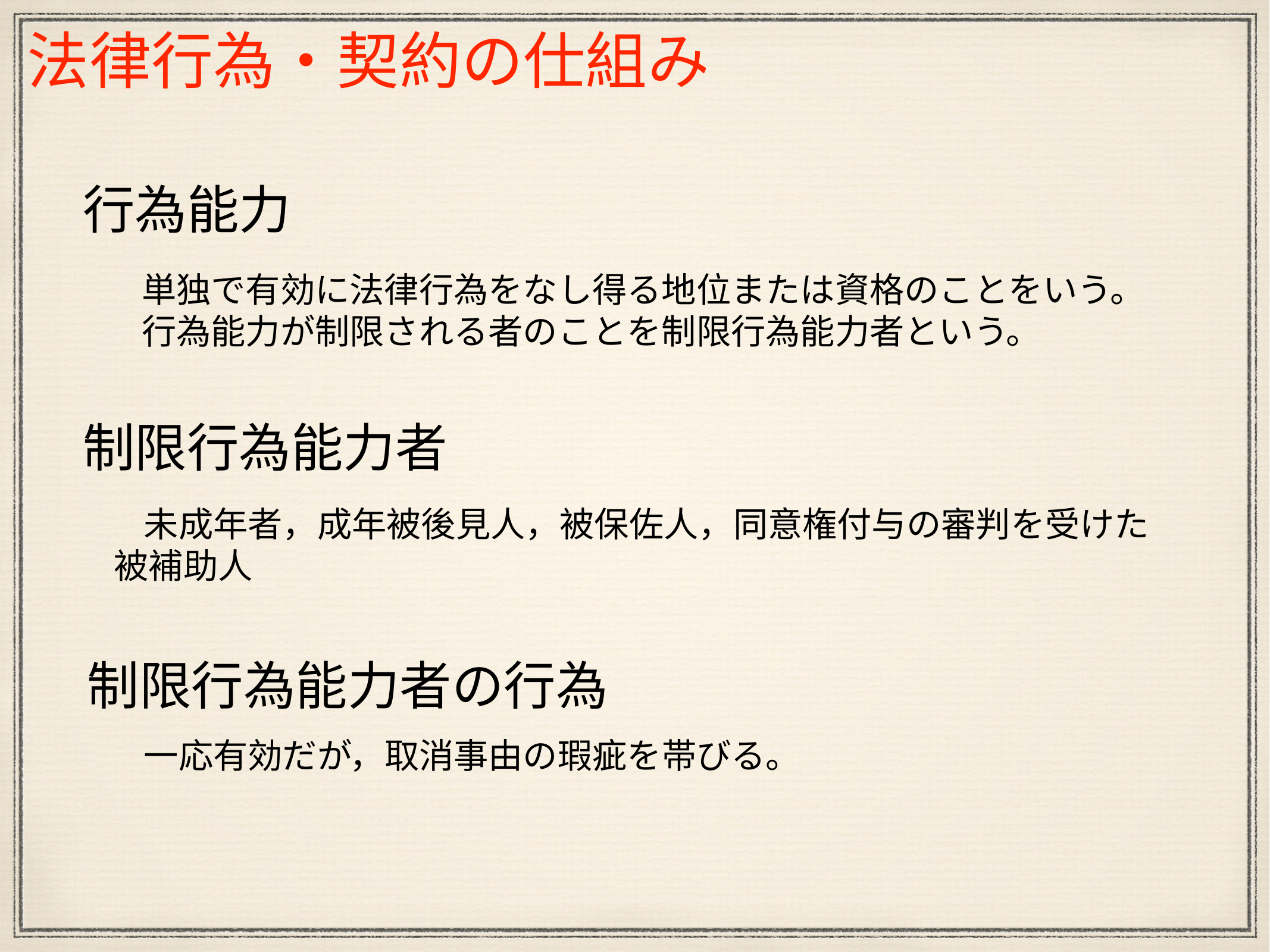

法律行為・契約の仕組み
行為能力
単独で有効に法律行為をなし得る地位または資格のことをいう。
行為能力が制限される者のことを制限行為能力者という。
制限行為能力者
　未成年者，成年被後見人，被保佐人，同意権付与の審判を受けた被補助人
制限行為能力者の行為
　一応有効だが，取消事由の瑕疵を帯びる。